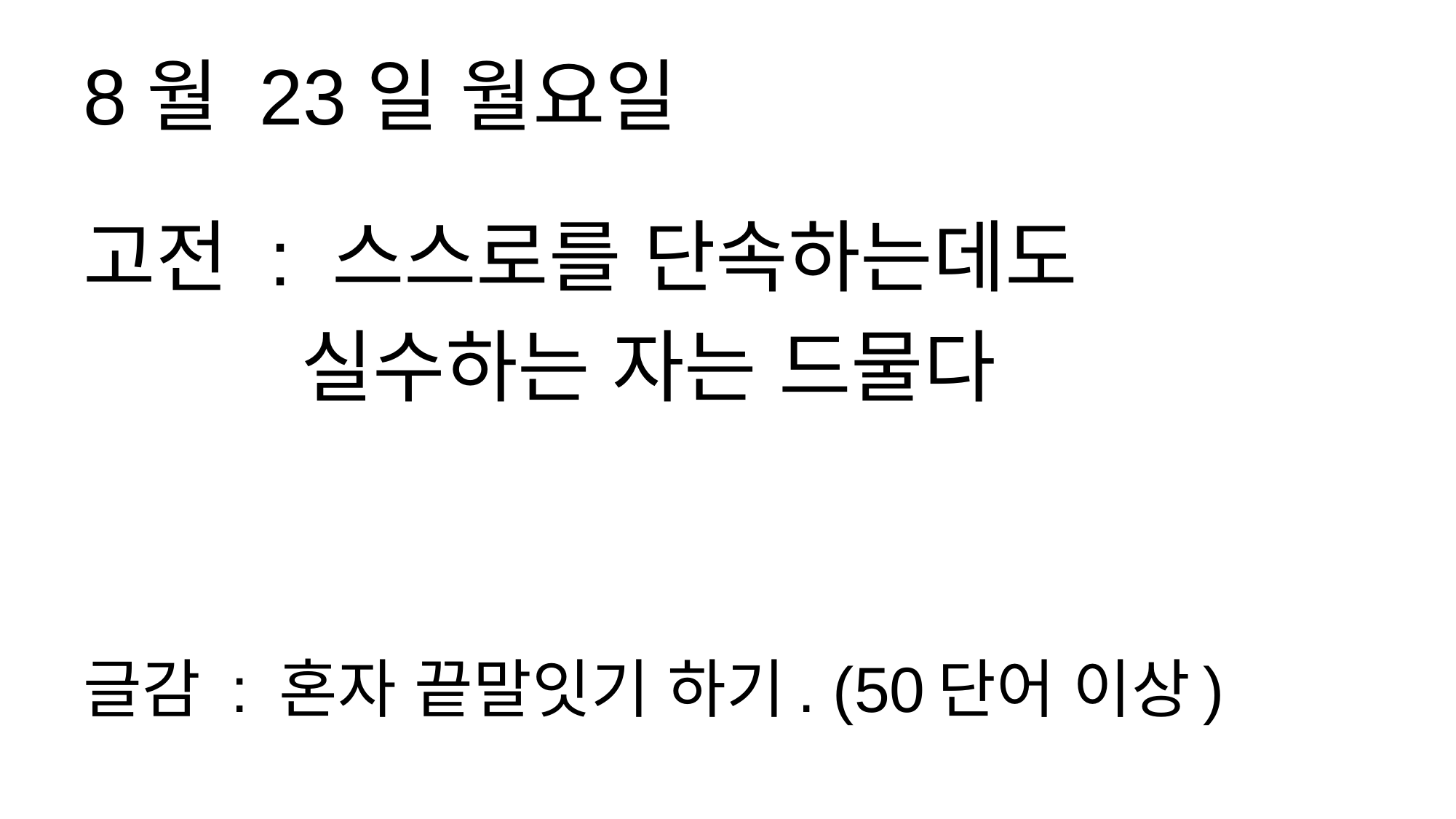

8월 23일 월요일
고전 : 스스로를 단속하는데도
         실수하는 자는 드물다
글감 : 혼자 끝말잇기 하기. (50단어 이상)